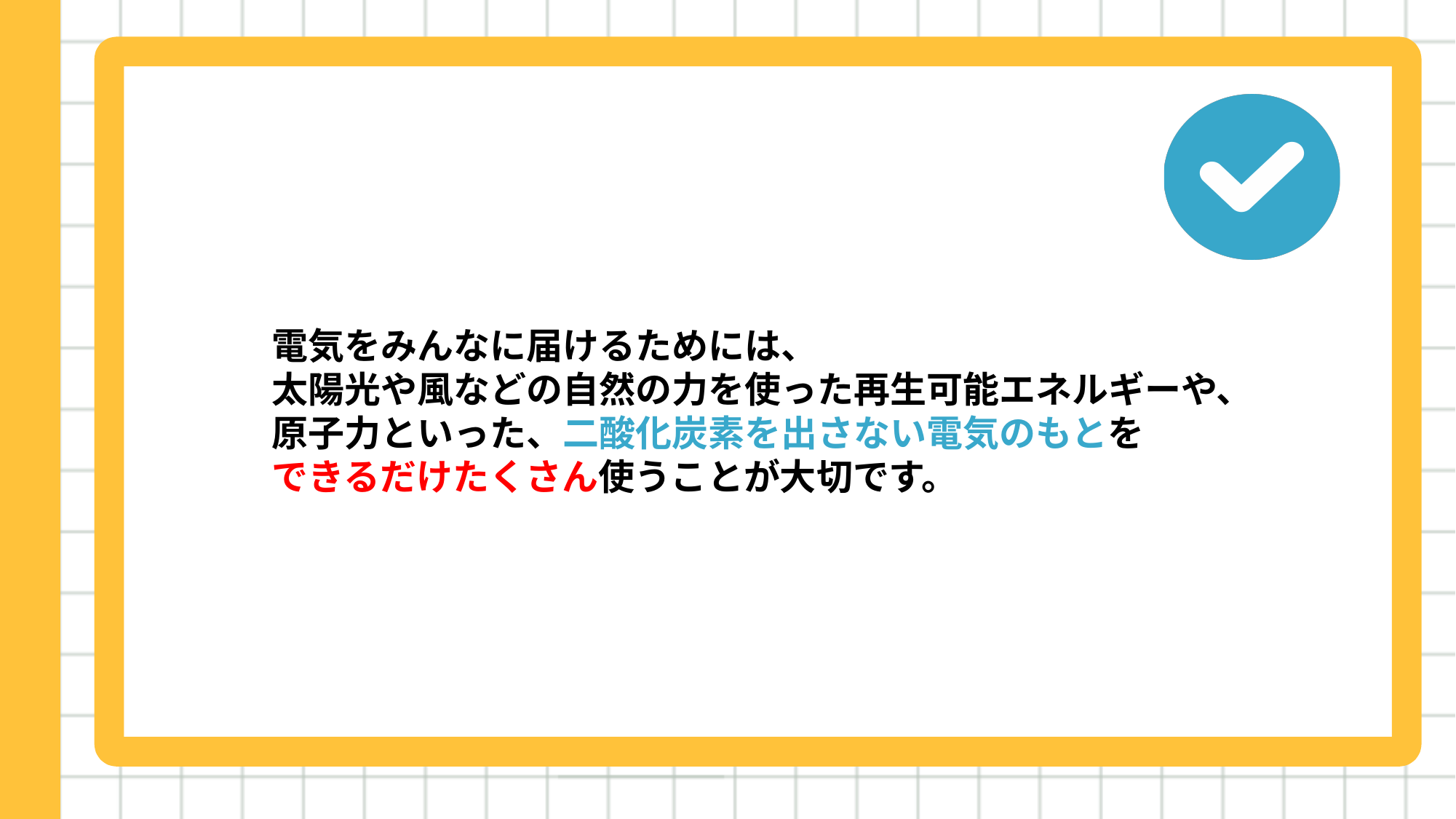

電気をみんなに届けるためには、
太陽光や風などの自然の力を使った再生可能エネルギーや、
原子力といった、二酸化炭素を出さない電気のもとを
できるだけたくさん使うことが大切です。